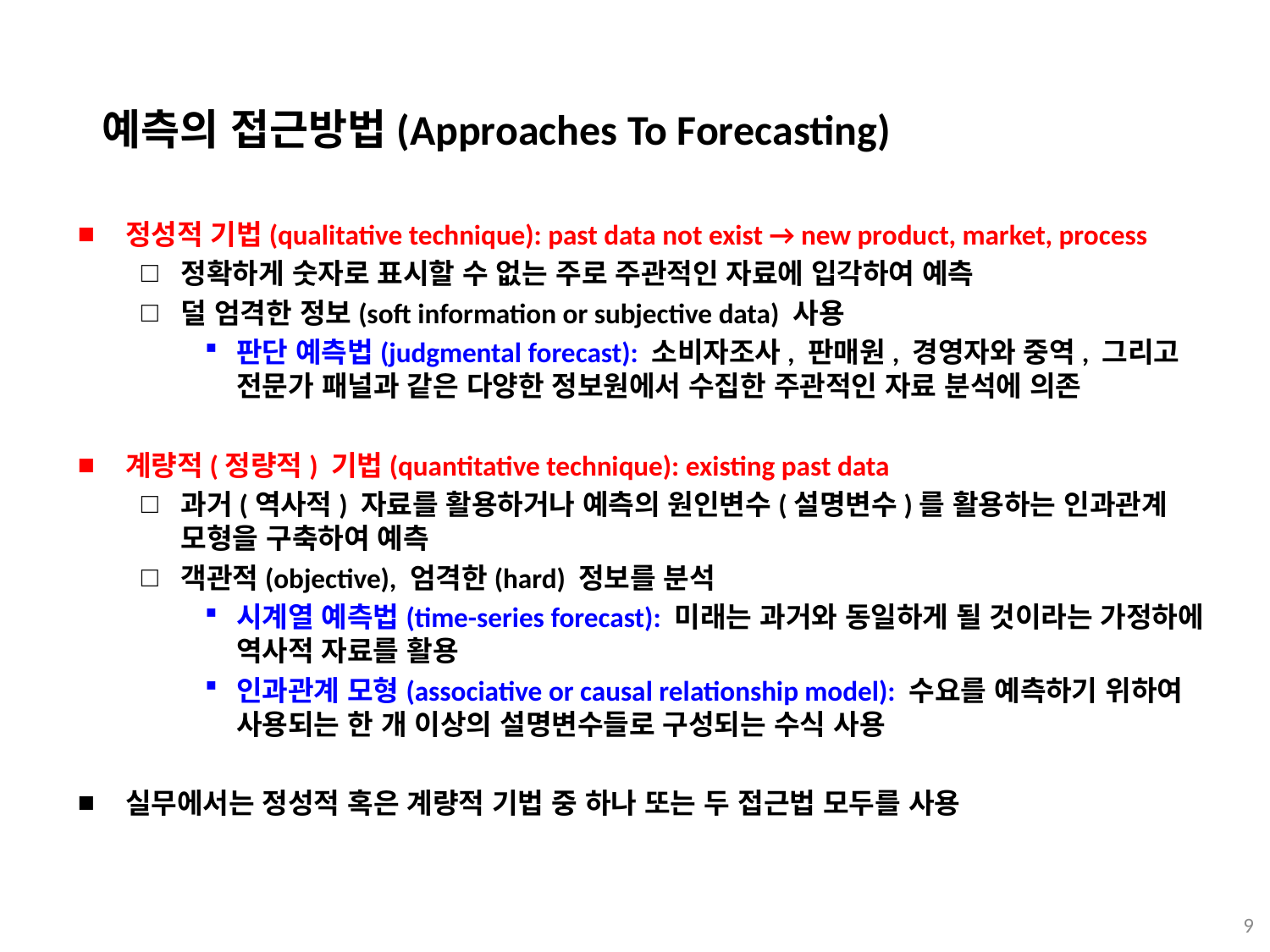

예측의 접근방법(Approaches To Forecasting)
정성적 기법(qualitative technique): past data not exist → new product, market, process
정확하게 숫자로 표시할 수 없는 주로 주관적인 자료에 입각하여 예측
덜 엄격한 정보(soft information or subjective data) 사용
판단 예측법(judgmental forecast): 소비자조사, 판매원, 경영자와 중역, 그리고 전문가 패널과 같은 다양한 정보원에서 수집한 주관적인 자료 분석에 의존

계량적(정량적) 기법(quantitative technique): existing past data
과거(역사적) 자료를 활용하거나 예측의 원인변수(설명변수)를 활용하는 인과관계 모형을 구축하여 예측
객관적(objective), 엄격한(hard) 정보를 분석
시계열 예측법(time-series forecast): 미래는 과거와 동일하게 될 것이라는 가정하에 역사적 자료를 활용
인과관계 모형(associative or causal relationship model): 수요를 예측하기 위하여 사용되는 한 개 이상의 설명변수들로 구성되는 수식 사용

실무에서는 정성적 혹은 계량적 기법 중 하나 또는 두 접근법 모두를 사용
9